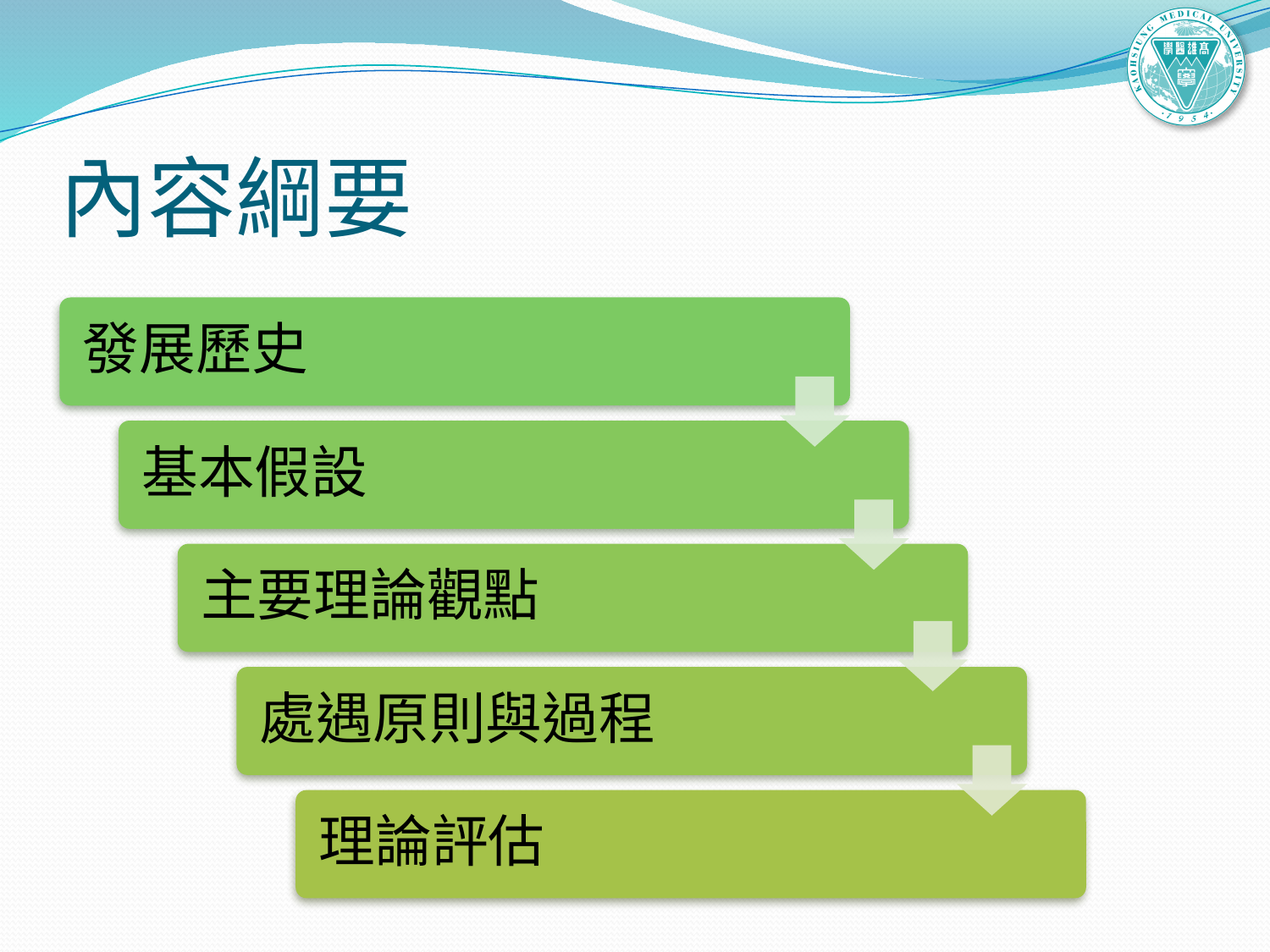

# 內容綱要
發展歷史
基本假設
主要理論觀點
處遇原則與過程
理論評估